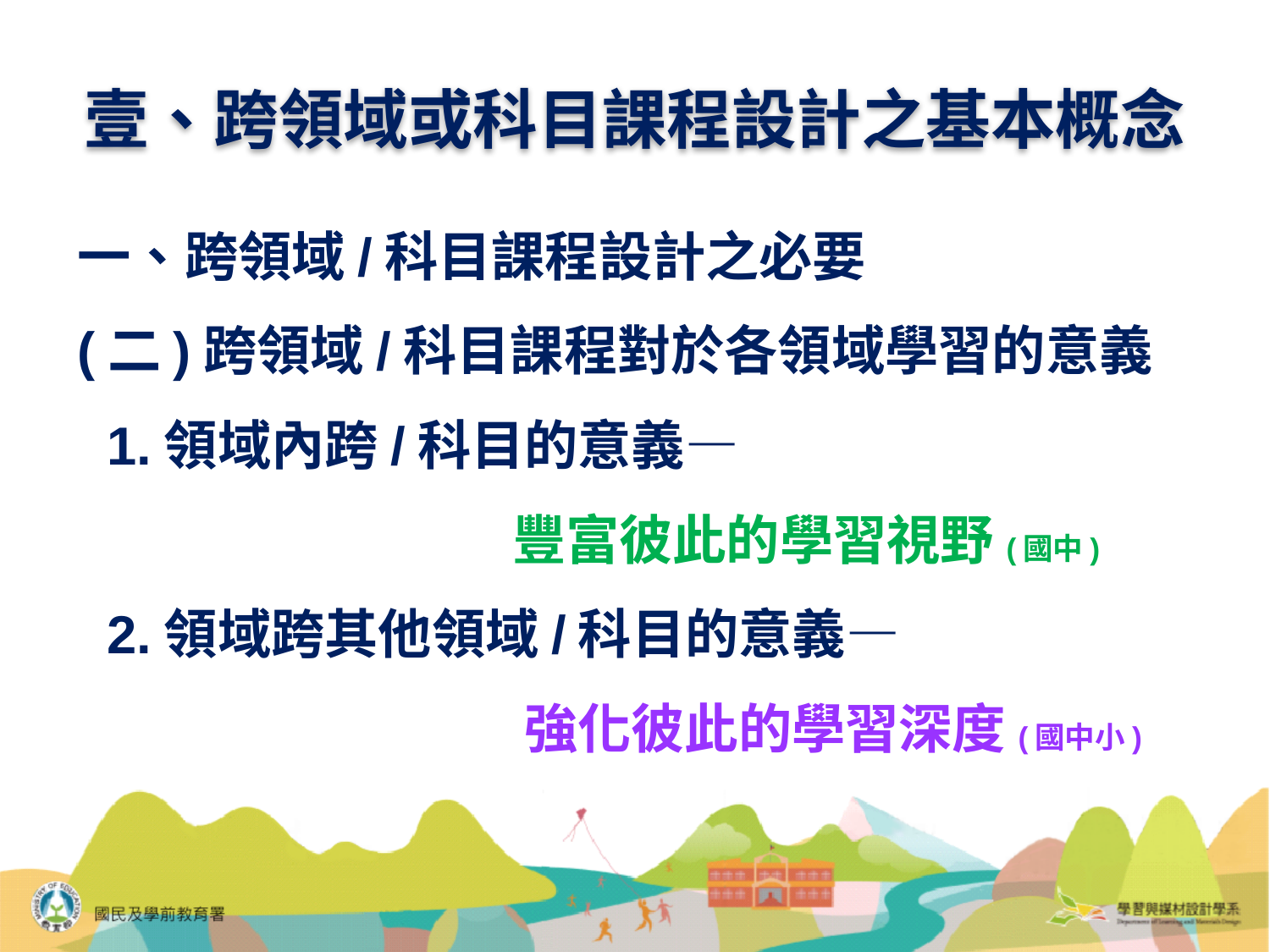

# 壹、跨領域或科目課程設計之基本概念
一、跨領域/科目課程設計之必要
(二)跨領域/科目課程對於各領域學習的意義
  1.領域內跨/科目的意義—
                                   豐富彼此的學習視野(國中)
  2.領域跨其他領域/科目的意義—
                                    強化彼此的學習深度(國中小)